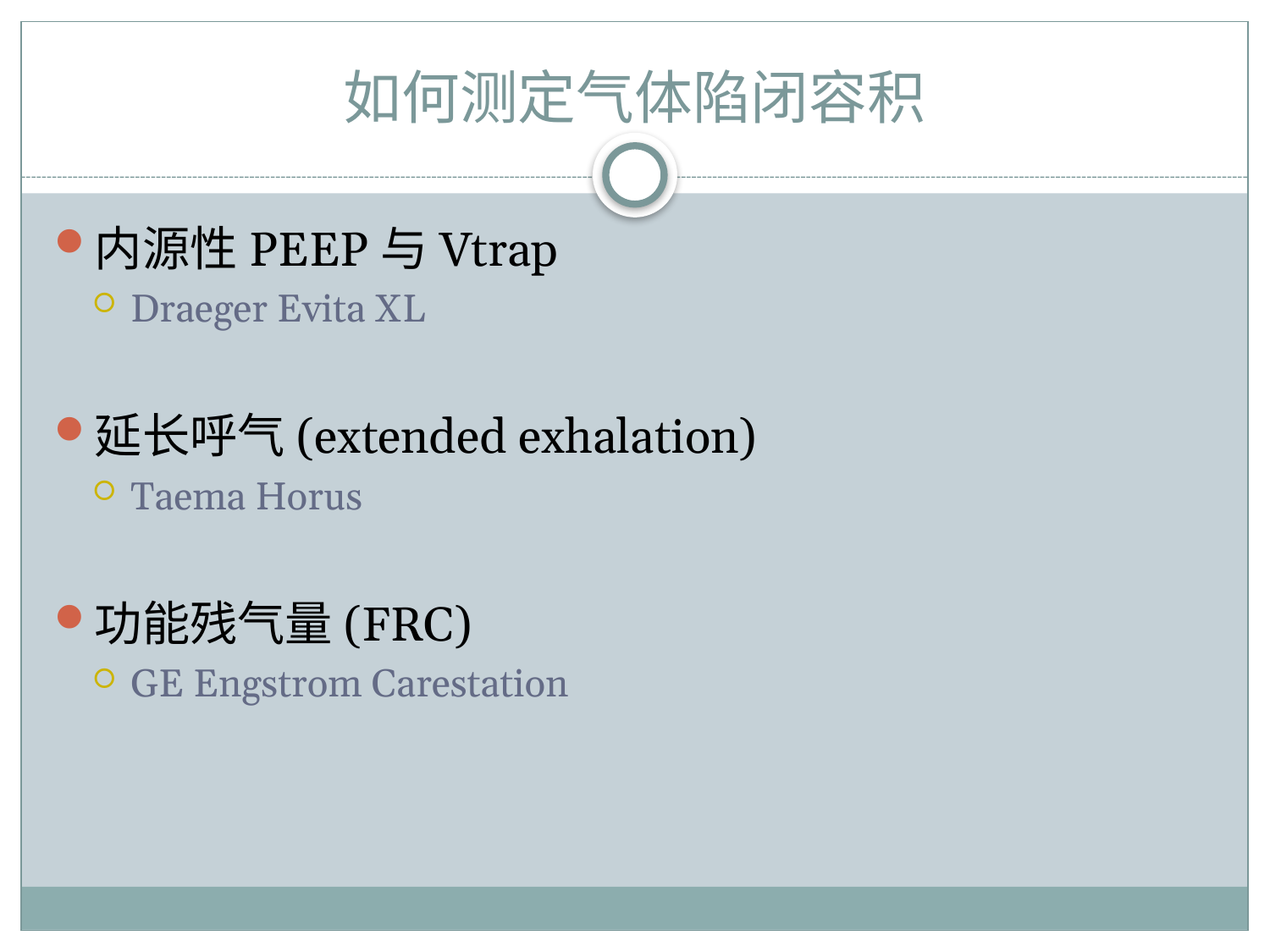

# 如何测定气体陷闭容积
内源性PEEP与Vtrap
Draeger Evita XL

延长呼气(extended exhalation)
Taema Horus

功能残气量(FRC)
GE Engstrom Carestation